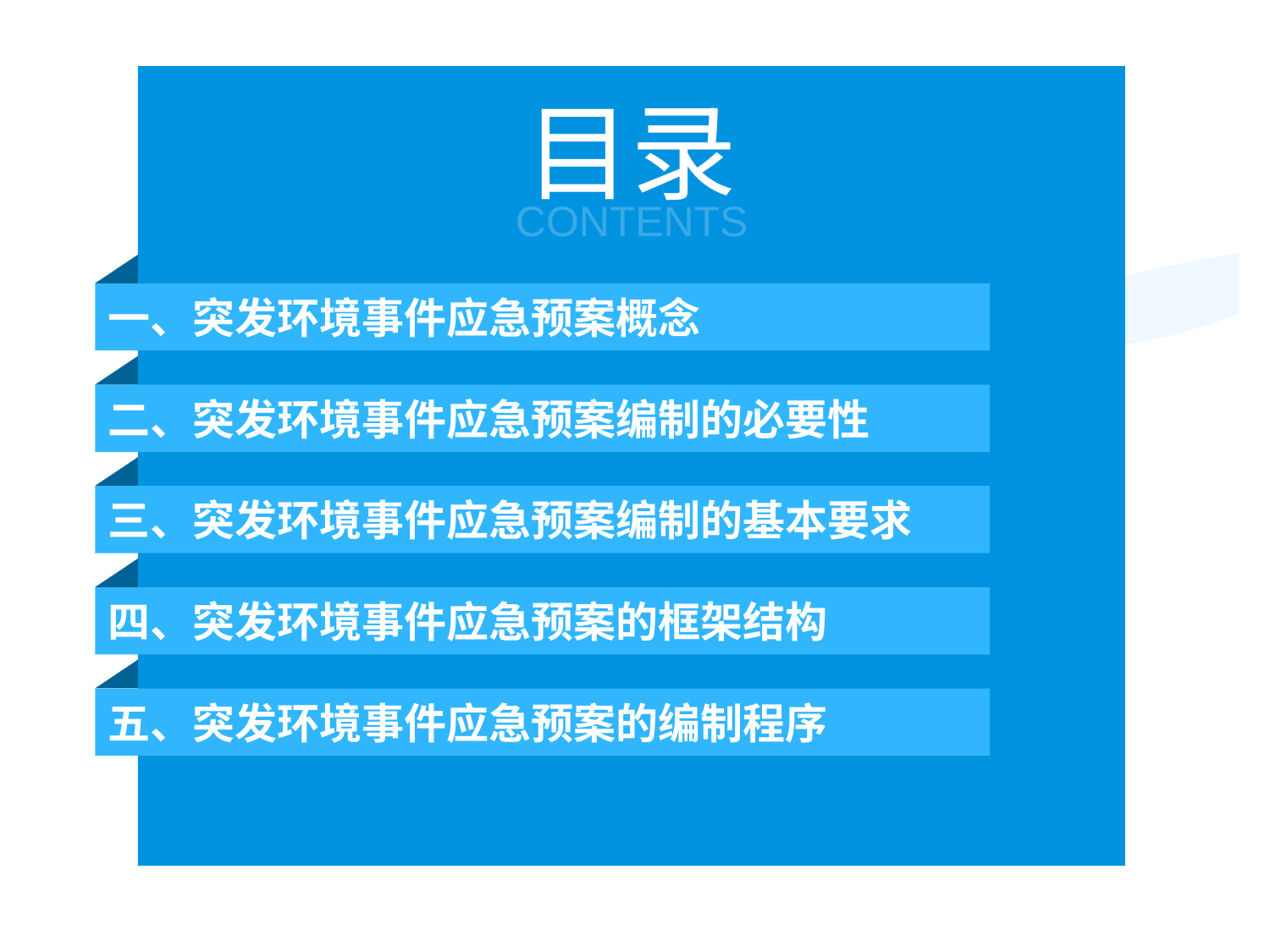

目录
CONTENTS

一、突发环境事件应急预案概念

二、突发环境事件应急预案编制的必要性

三、突发环境事件应急预案编制的基本要求

四、突发环境事件应急预案的框架结构

五、突发环境事件应急预案的编制程序

3